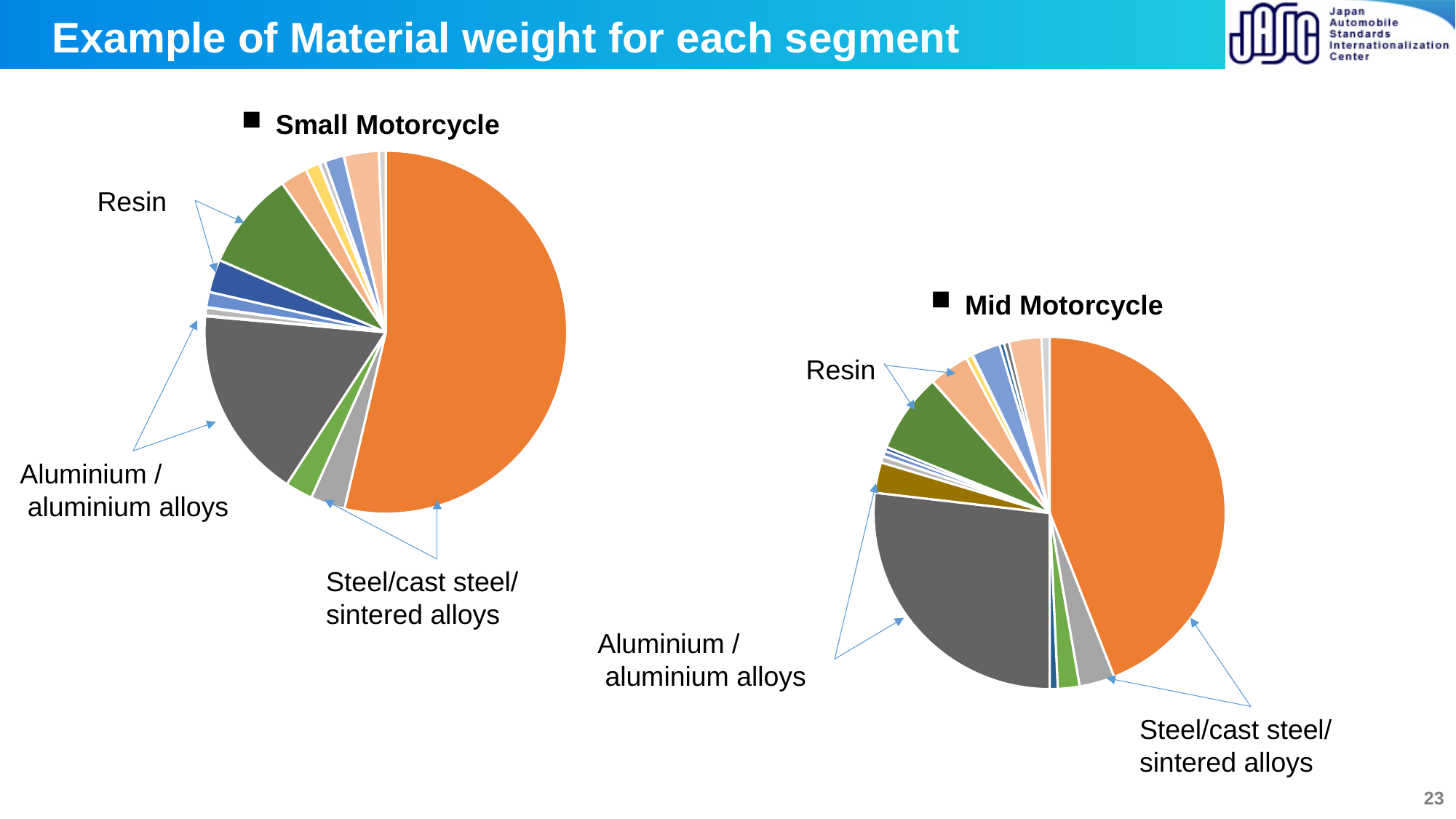

# Example of Material weight for each segment
Small Motorcycle

### Chart

| Category |  |
|---|---|
| 鉄鋼/鋳鋼/焼結合金 | 0.0 |
| 非合金/低合金鋼 | 0.5367671910255046 |
| 高合金鋼 | 0.030683700207400657 |
| 鋳鉄 | 0.0 |
| 片状黒鉛鋳鉄/可鍛鋳鉄 | 0.0 |
| 球状黒鉛鋳鉄/ﾊﾞｰﾐｭﾗｰ鋳鉄 | 0.024513860608490805 |
| 高合金鋳鉄 | 0.0 |
| ｱﾙﾐﾆｳﾑ/ｱﾙﾐﾆｳﾑ合金 | 0.0 |
| 鋳造ｱﾙﾐﾆｳﾑ合金 | 0.17204990312962917 |
| 鍛造ｱﾙﾐﾆｳﾑ合金 | 0.0007410404662578725 |
| ﾏｸﾞﾈｼｳﾑ、ﾏｸﾞﾈｼｳﾑ合金 | 0.0 |
| 鋳造ﾏｸﾞﾈｼｳﾑ合金 | 0.0 |
| 鍛造ﾏｸﾞﾈｼｳﾑ合金 | 0.0 |
| チタン、チタン合金 | 0.0 |
| 銅 (例，ﾊｰﾈｽの銅) | 0.006818946761708126 |
| 銅合金 | 0.0006353746613800997 |
| 亜鉛合金 | 0.013501883479235487 |
| ニッケル合金 | 0.0 |
| 鉛 | 0.0 |
| 白金/ロジウム | 0.0 |
| その他の特殊金属 | 0.0 |
| 熱可塑性樹脂 | 0.0 |
| 熱可塑性樹脂（ﾌｨﾗｰ含有） | 0.029289229120147375 |
| 熱可塑性樹脂（ﾌｨﾗｰ無し） | 0.08812534263158658 |
| 熱可塑性エラストマー | 0.0 |
| エラストマー/エラストマー複合材 | 0.023985833078785046 |
| 熱硬化性樹脂 | 0.0 |
| ポリウレタン | 0.012899274595616765 |
| 不飽和ポリエステル | 0.0 |
| その他の熱硬化性樹脂 | 0.0003461341771317964 |
| 高分子複合材（例，ﾗﾐﾈｰﾄされたﾄﾘﾑ部品） | 0.0 |
| 高分子複合材に含まれる樹脂 | 0.0 |
| 高分子複合材に含まれる繊維（織物） | 0.0 |
| 塗料 | 0.0 |
| 接着剤、シーラント | 0.0 |
| アンダーシール | 0.0 |
| 有機天然材料 (例，皮革) | 6.426160637708286e-05 |
| セラミックス/ガラス | 7.27410549830011e-05 |
| 他の複合材（例，摩擦ライニング） | 0.00471017407827682 |
| 電子部品材料（例，PCB、ﾃﾞｨｽﾌﾟﾚｰ） | 0.00010373425721532154 |
| 電気部品材料 | 0.01722341863336105 |
| 燃料 | 0.0 |
| 潤滑剤 | 0.00030139183937465423 |
| ブレーキフルード | 0.0 |
| 冷却液/その他グリコール | 0.0 |
| 冷媒 | 0.0 |
| ウォッシャー液、バッテリー液 | 0.0 |
| 防腐剤 | 0.0 |
| その他の燃料及び補充剤 | 0.0 |
| タイヤ | 0.0309856772566121 |
| 鉛電池 | 0.006180887330925528 |
| 駆動用電池セル | 0.0 |
Resin
Mid Motorcycle

### Chart

| Category |  |
|---|---|
| 鉄鋼/鋳鋼/焼結合金 | 0.0 |
| 非合金/低合金鋼 | 0.44028727748636937 |
| 高合金鋼 | 0.0323502465133864 |
| 鋳鉄 | 0.0 |
| 片状黒鉛鋳鉄/可鍛鋳鉄 | 0.0 |
| 球状黒鉛鋳鉄/ﾊﾞｰﾐｭﾗｰ鋳鉄 | 0.019976395544736913 |
| 高合金鋳鉄 | 0.007379866230683206 |
| ｱﾙﾐﾆｳﾑ/ｱﾙﾐﾆｳﾑ合金 | 0.0 |
| 鋳造ｱﾙﾐﾆｳﾑ合金 | 0.26844657253080967 |
| 鍛造ｱﾙﾐﾆｳﾑ合金 | 0.027937848731750647 |
| ﾏｸﾞﾈｼｳﾑ、ﾏｸﾞﾈｼｳﾑ合金 | 0.0 |
| 鋳造ﾏｸﾞﾈｼｳﾑ合金 | 0.0 |
| 鍛造ﾏｸﾞﾈｼｳﾑ合金 | 0.0 |
| チタン、チタン合金 | 0.0 |
| 銅 (例，ﾊｰﾈｽの銅) | 0.005794910095813158 |
| 銅合金 | 0.00036357584873687656 |
| 亜鉛合金 | 0.004894708437538528 |
| ニッケル合金 | 0.0 |
| 鉛 | 0.0 |
| 白金/ロジウム | 0.0 |
| その他の特殊金属 | 0.0 |
| 熱可塑性樹脂 | 0.0 |
| 熱可塑性樹脂（ﾌｨﾗｰ含有） | 0.0037685228226108885 |
| 熱可塑性樹脂（ﾌｨﾗｰ無し） | 0.07295107719600724 |
| 熱可塑性エラストマー | 0.00011608667041799878 |
| エラストマー/エラストマー複合材 | 0.03712749192060546 |
| 熱硬化性樹脂 | 0.0 |
| ポリウレタン | 0.005781407092843158 |
| 不飽和ポリエステル | 0.0 |
| その他の熱硬化性樹脂 | 0.00012253210015914068 |
| 高分子複合材（例，ﾗﾐﾈｰﾄされたﾄﾘﾑ部品） | 0.0 |
| 高分子複合材に含まれる樹脂 | 0.0 |
| 高分子複合材に含まれる繊維（織物） | 0.0 |
| 塗料 | 0.0 |
| 接着剤、シーラント | 0.0 |
| アンダーシール | 0.0 |
| 有機天然材料 (例，皮革) | 2.808483990201716e-05 |
| セラミックス/ガラス | 0.000341749930258079 |
| 他の複合材（例，摩擦ライニング） | 0.00011241975514213929 |
| 電子部品材料（例，PCB、ﾃﾞｨｽﾌﾟﾚｰ） | 0.0 |
| 電気部品材料 | 0.026156693441531893 |
| 燃料 | 0.0 |
| 潤滑剤 | 0.004271845645236773 |
| ブレーキフルード | 0.0 |
| 冷却液/その他グリコール | 0.004623059967467176 |
| 冷媒 | 0.0 |
| ウォッシャー液、バッテリー液 | 0.0 |
| 防腐剤 | 0.0 |
| その他の燃料及び補充剤 | 0.0 |
| タイヤ | 0.029817417258262594 |
| 鉛電池 | 0.007350209939730514 |
| 駆動用電池セル | 0.0 |
Resin
Aluminium /
 aluminium alloys
Steel/cast steel/
sintered alloys
Aluminium /
 aluminium alloys
Steel/cast steel/
sintered alloys
23